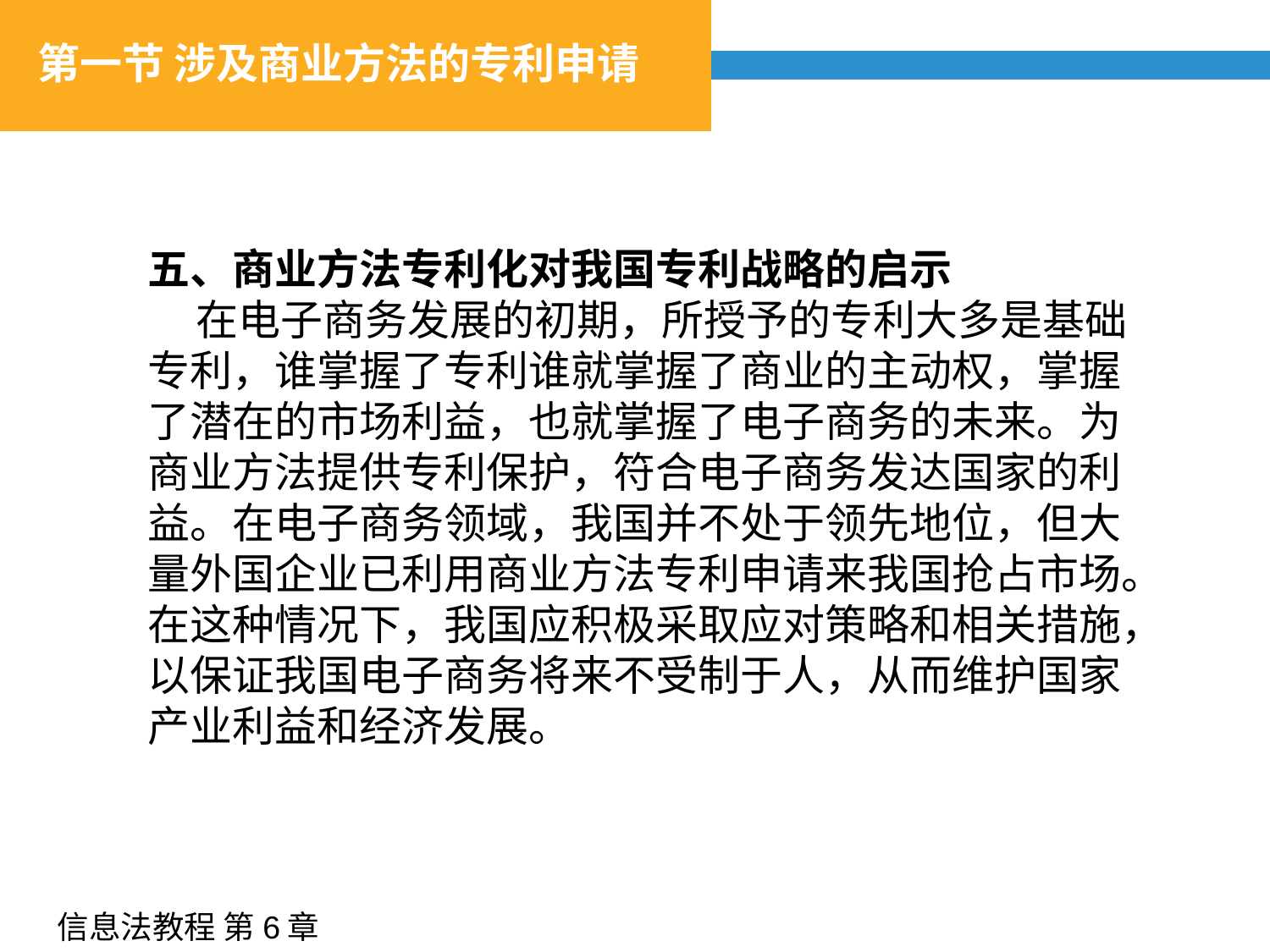

# 第一节 涉及商业方法的专利申请
五、商业方法专利化对我国专利战略的启示
    在电子商务发展的初期，所授予的专利大多是基础专利，谁掌握了专利谁就掌握了商业的主动权，掌握了潜在的市场利益，也就掌握了电子商务的未来。为商业方法提供专利保护，符合电子商务发达国家的利益。在电子商务领域，我国并不处于领先地位，但大量外国企业已利用商业方法专利申请来我国抢占市场。在这种情况下，我国应积极采取应对策略和相关措施，以保证我国电子商务将来不受制于人，从而维护国家产业利益和经济发展。
信息法教程 第6章